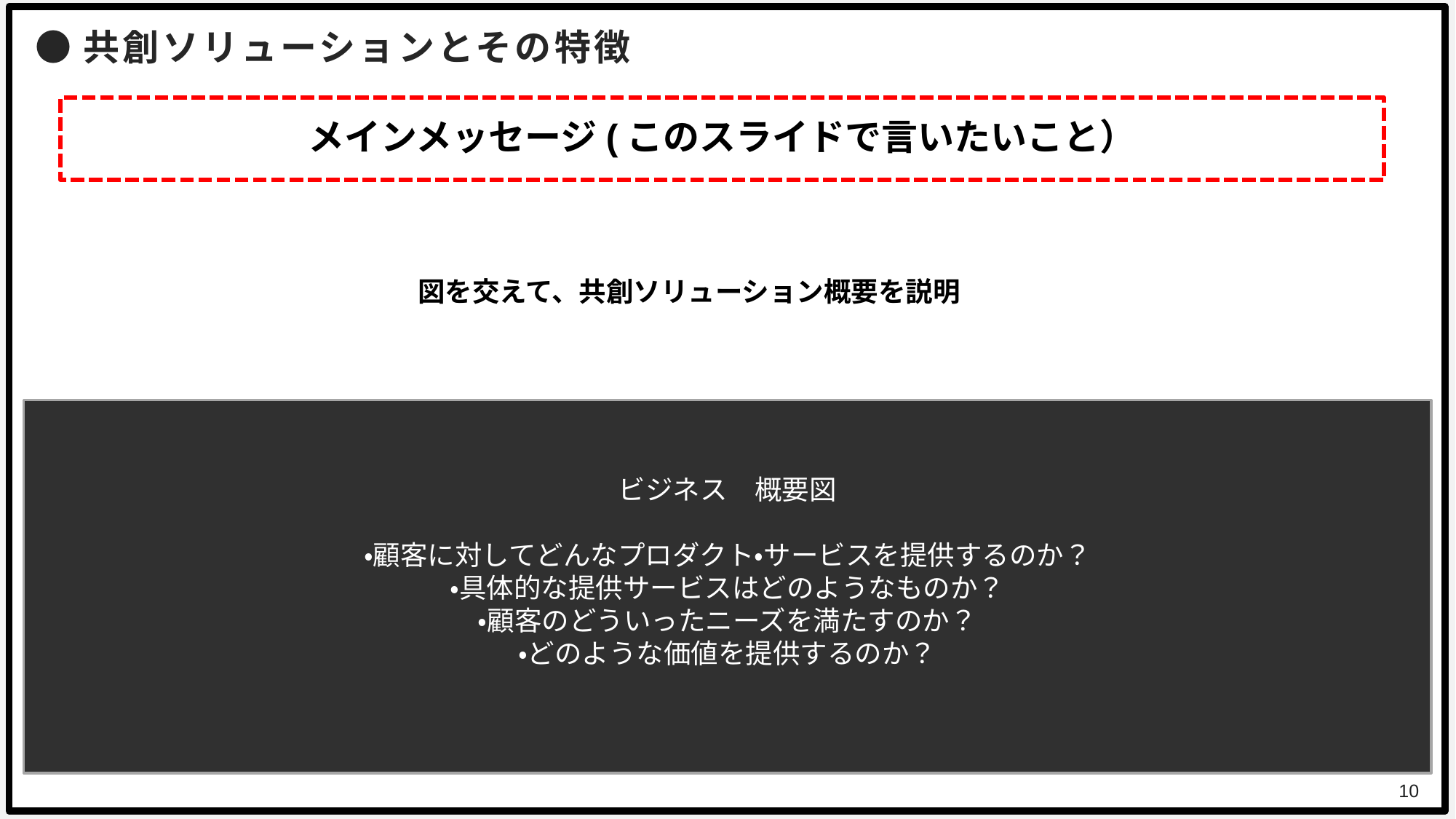

●共創ソリューションとその特徴
メインメッセージ(このスライドで言いたいこと）
図を交えて、共創ソリューション概要を説明
ビジネス　概要図

・顧客に対してどんなプロダクト・サービスを提供するのか？
・具体的な提供サービスはどのようなものか？
・顧客のどういったニーズを満たすのか？
・どのような価値を提供するのか？

10